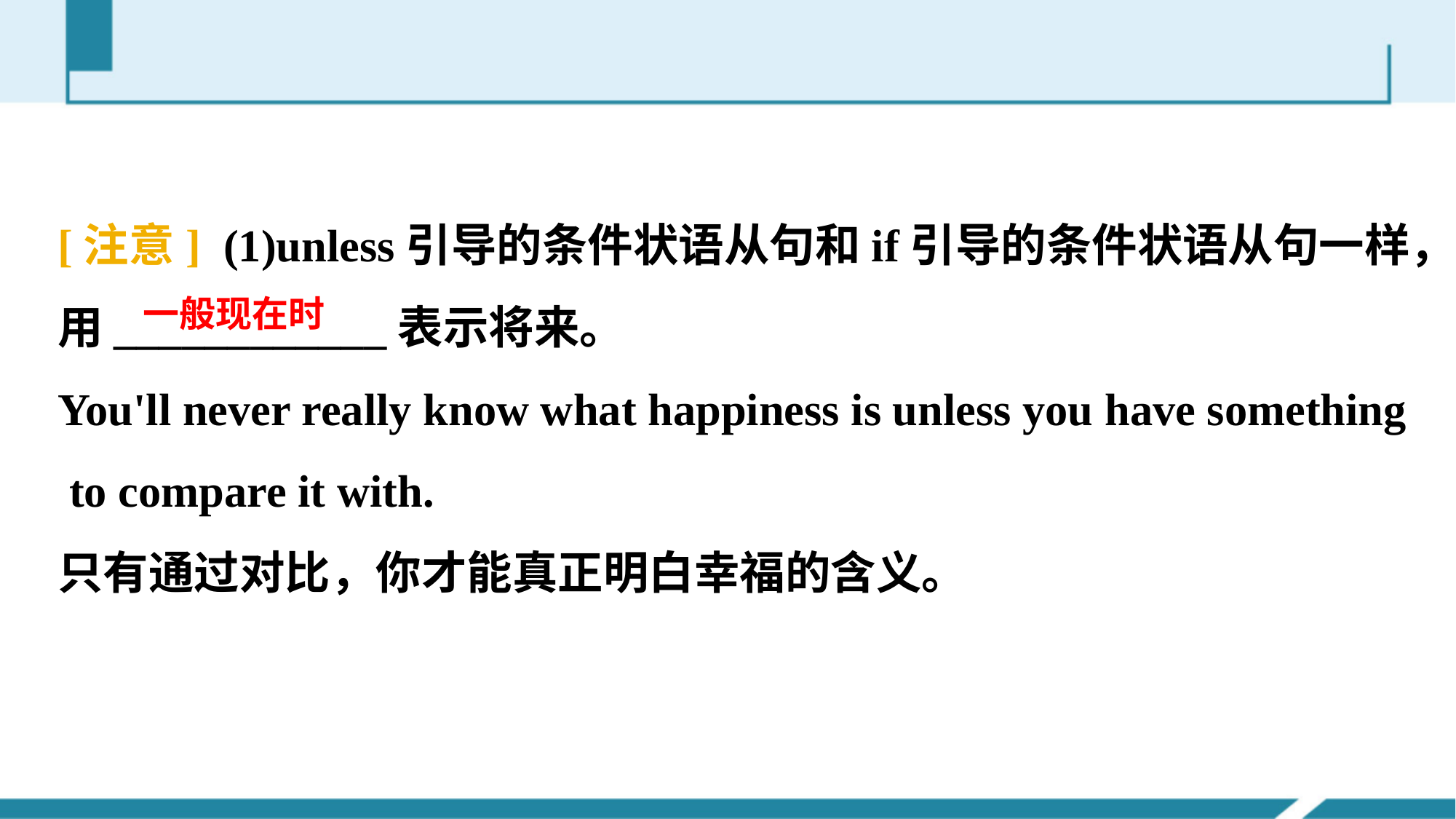

[注意]  (1)unless引导的条件状语从句和if引导的条件状语从句一样，
用____________表示将来。
You'll never really know what happiness is unless you have something
 to compare it with.
只有通过对比，你才能真正明白幸福的含义。
一般现在时